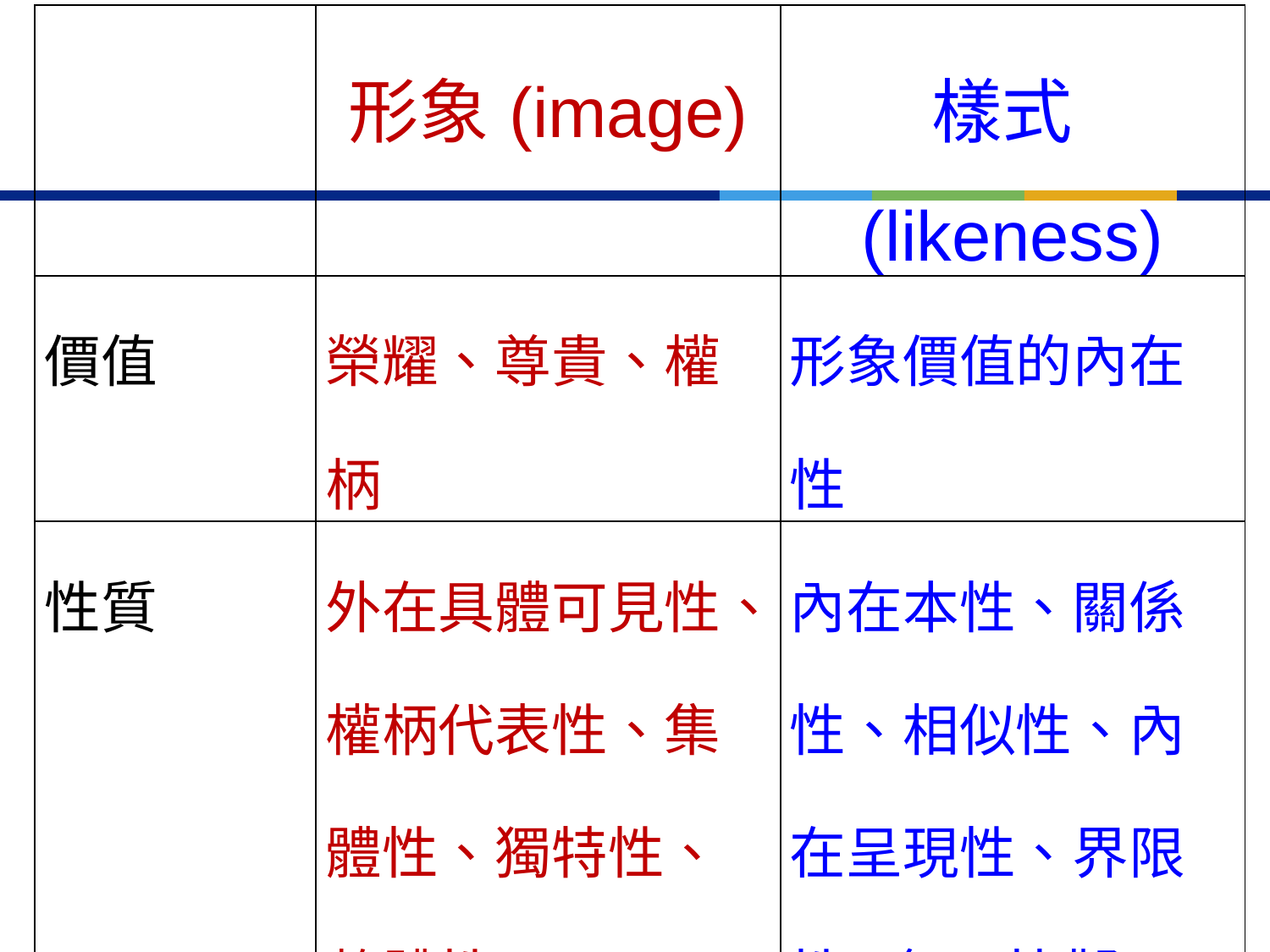

|  | 形象(image) | 樣式(likeness) |
| --- | --- | --- |
| 價值 | 榮耀、尊貴、權柄 | 形象價值的內在性 |
| 性質 | 外在具體可見性、權柄代表性、集體性、獨特性、整體性 | 內在本性、關係性、相似性、內在呈現性、界限性(無可比擬性)、渴望性、動態性 |